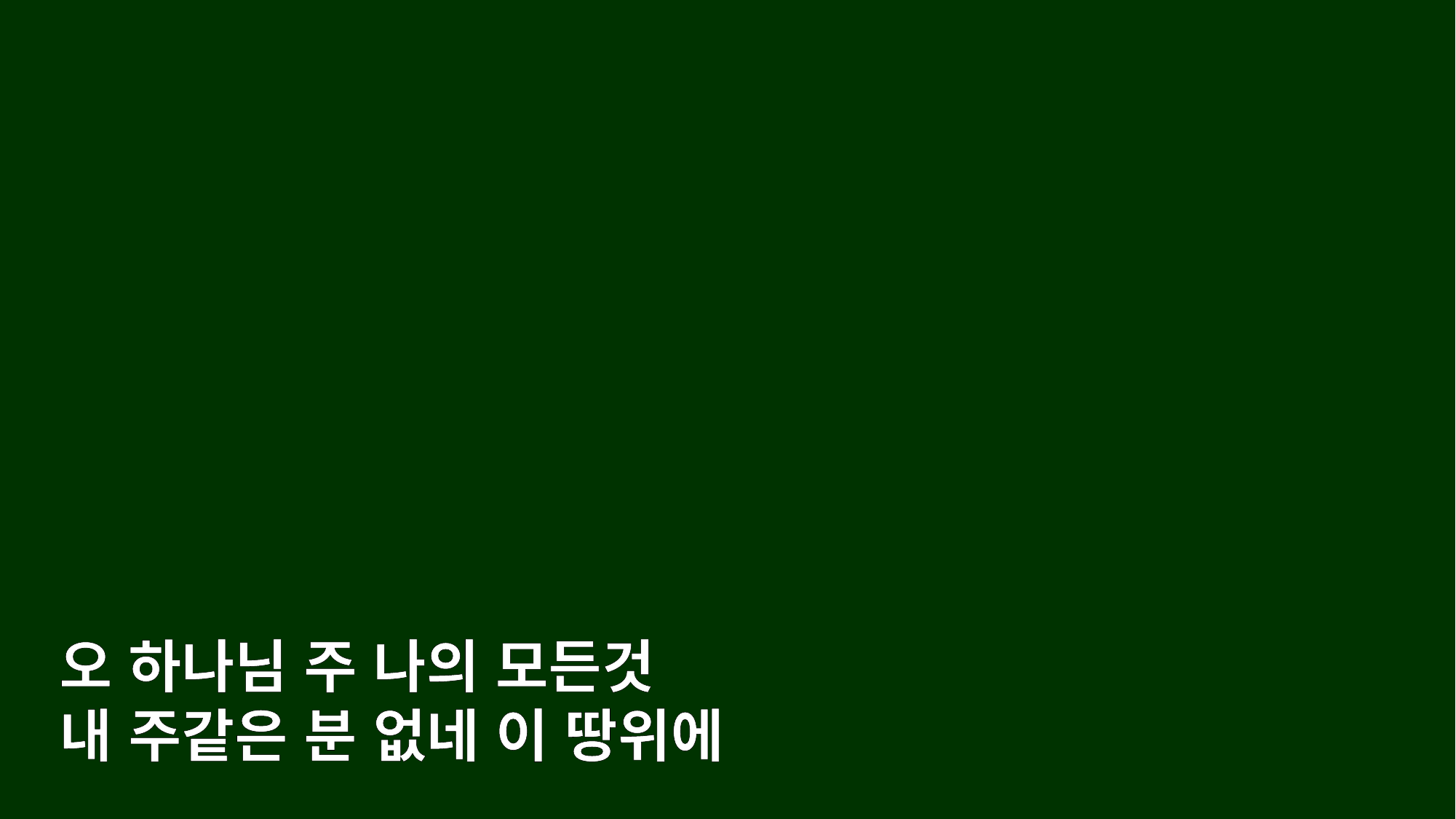

오 하나님 주 나의 모든것
내 주같은 분 없네 이 땅위에